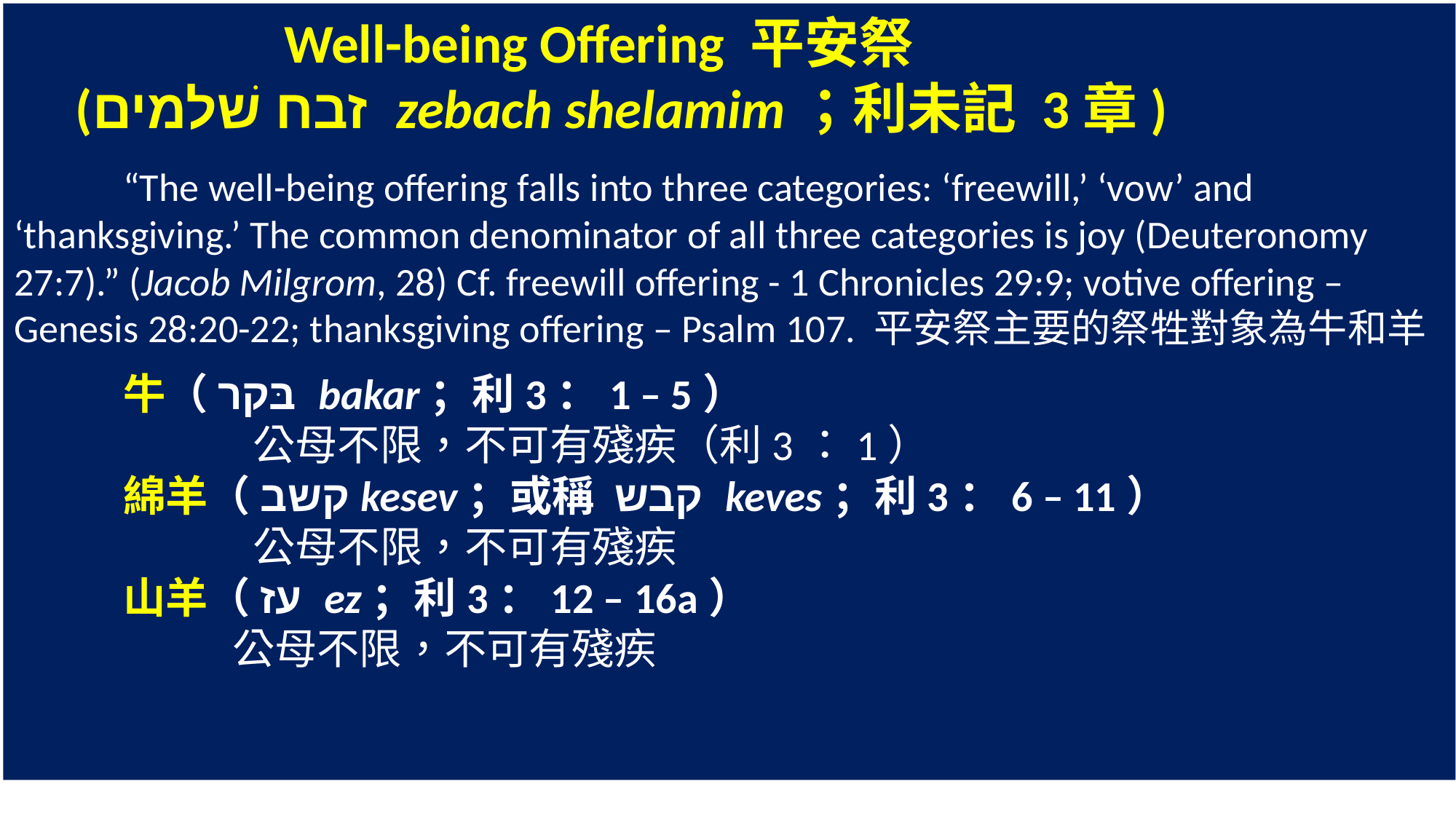

Well-being Offering 平安祭
     (זבח שׁלמים  zebach shelamim；利未記 3章)

	“The well-being offering falls into three categories: ‘freewill,’ ‘vow’ and ‘thanksgiving.’ The common denominator of all three categories is joy (Deuteronomy 27:7).” (Jacob Milgrom, 28) Cf. freewill offering - 1 Chronicles 29:9; votive offering – Genesis 28:20-22; thanksgiving offering – Psalm 107. 平安祭主要的祭牲對象為牛和羊

	牛（בּקר  bakar；利3：1 – 5）
	公母不限，不可有殘疾（利3：1）
	綿羊（קשב kesev；或稱 קבש  keves；利3：6 – 11）
	公母不限，不可有殘疾
	山羊（עז  ez；利3：12 – 16a）
		公母不限，不可有殘疾